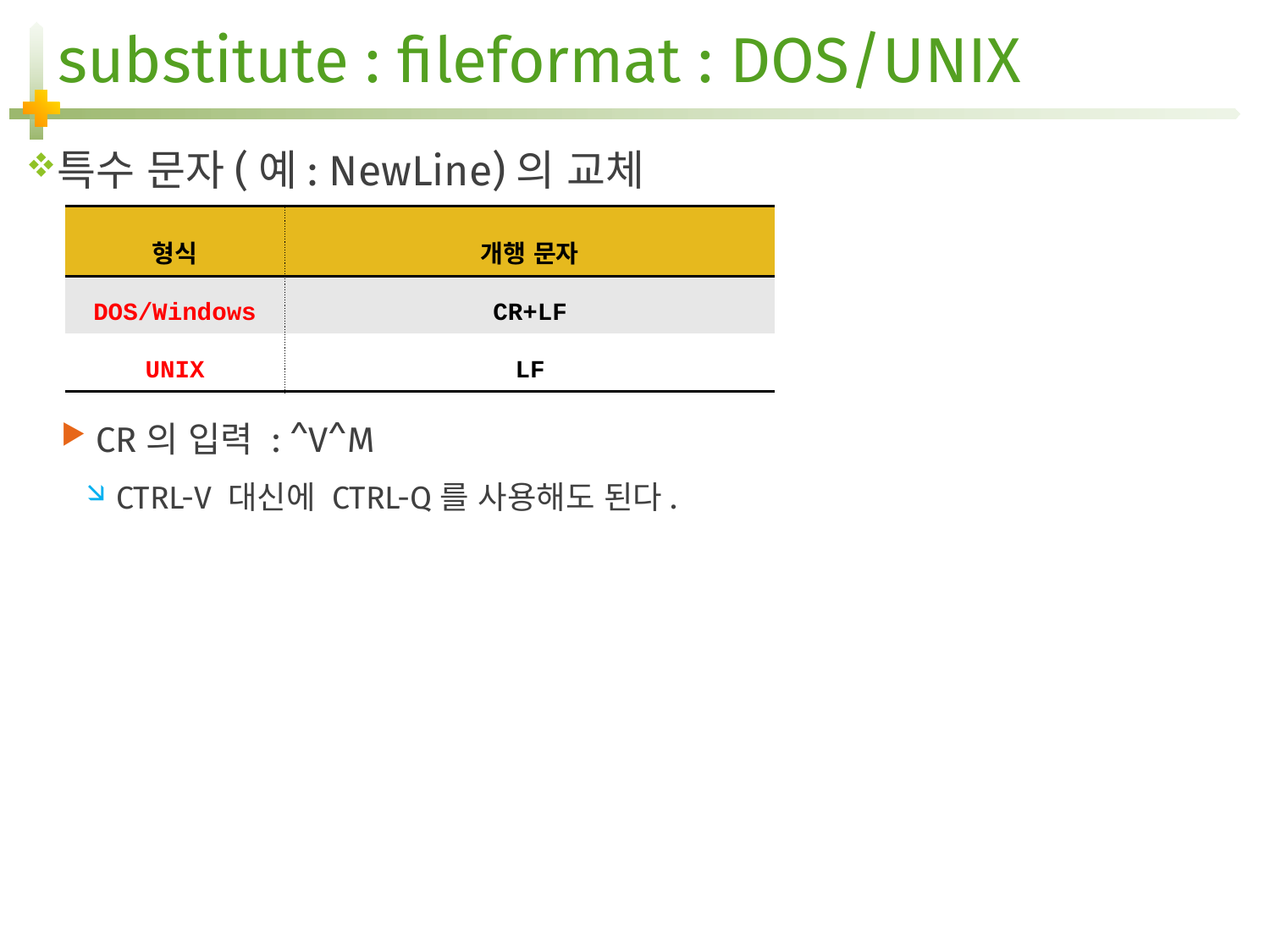

# substitute : fileformat : DOS/UNIX
특수 문자(예: NewLine)의 교체

CR의 입력 : ^V^M
CTRL-V 대신에 CTRL-Q를 사용해도 된다.
| 형식 | 개행 문자 |
| --- | --- |
| DOS/Windows | CR+LF |
| UNIX | LF |